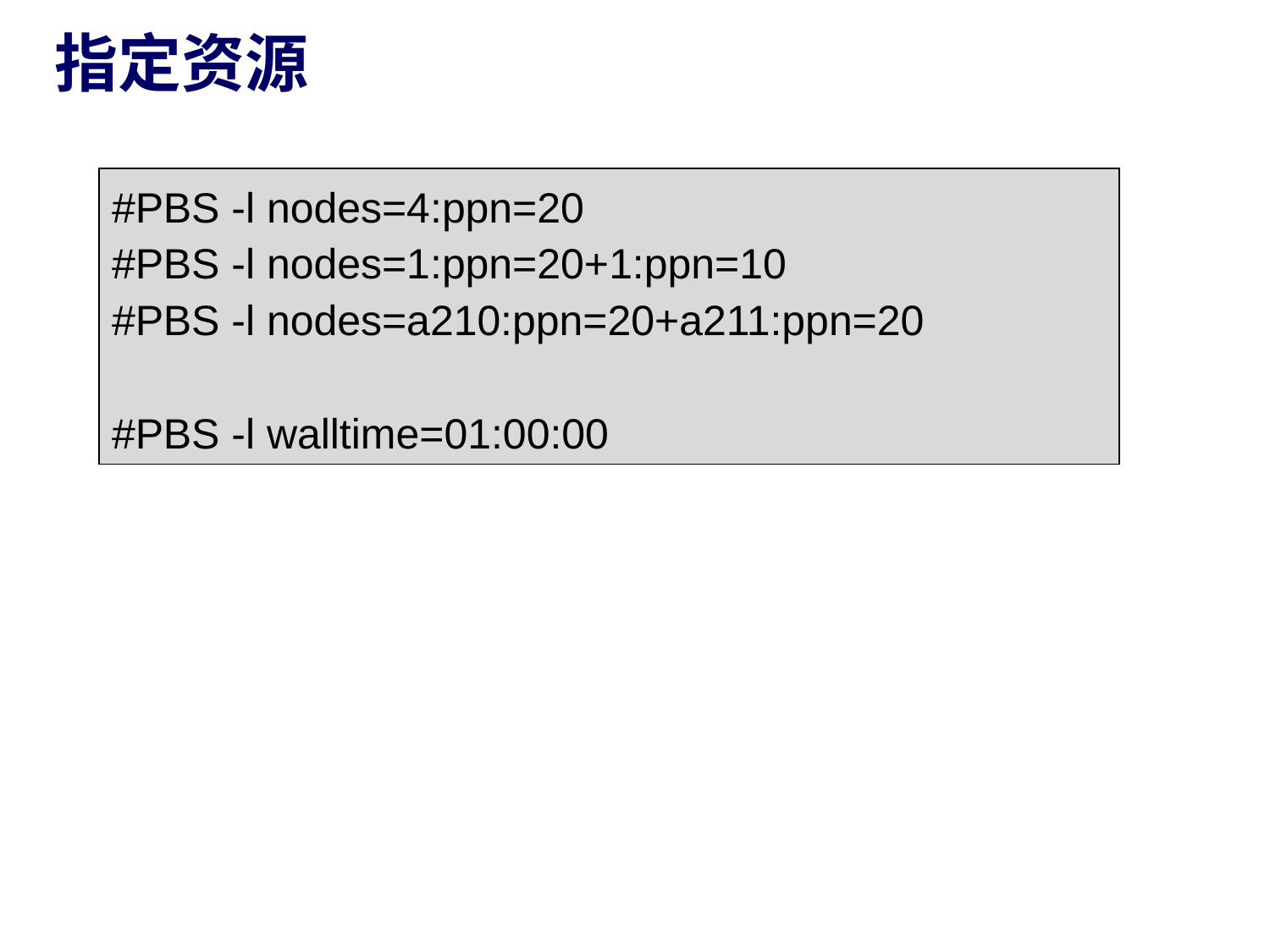

指定资源
| #PBS -l nodes=4:ppn=20 #PBS -l nodes=1:ppn=20+1:ppn=10 #PBS -l nodes=a210:ppn=20+a211:ppn=20 #PBS -l walltime=01:00:00 |
| --- |